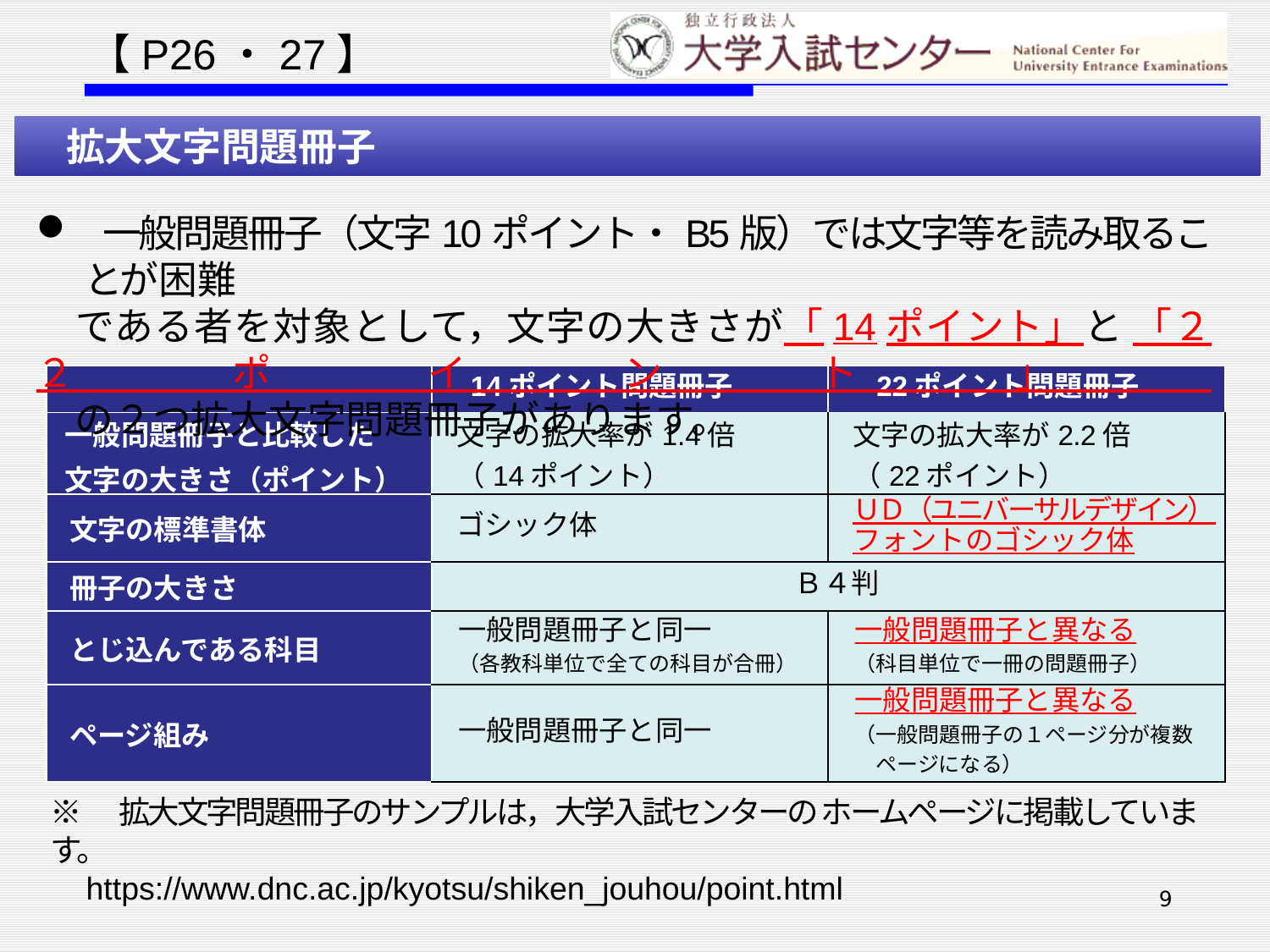

【P26・27】
　拡大文字問題冊子
 一般問題冊子（文字10ポイント・B5版）では文字等を読み取ることが困難
　である者を対象として，文字の大きさが「14ポイント」と 「２２ポイント」
　の２つ拡大文字問題冊子があります。

|  | 14ポイント問題冊子 | 22ポイント問題冊子 |
| --- | --- | --- |
| 一般問題冊子と比較した 文字の大きさ（ポイント） | 文字の拡大率が1.4倍 （14ポイント） | 文字の拡大率が2.2倍 （22ポイント） |
| 文字の標準書体 | ゴシック体 | ＵＤ（ユニバーサルデザイン）フォントのゴシック体 |
| 冊子の大きさ | Ｂ４判 |  |
| とじ込んである科目 | 一般問題冊子と同一 （各教科単位で全ての科目が合冊） | 一般問題冊子と異なる （科目単位で一冊の問題冊子） |
| ページ組み | 一般問題冊子と同一 | 一般問題冊子と異なる （一般問題冊子の１ページ分が複数 　ページになる） |

※　拡大文字問題冊子のサンプルは，大学入試センターの ホームページに掲載しています。
    https://www.dnc.ac.jp/kyotsu/shiken_jouhou/point.html
9